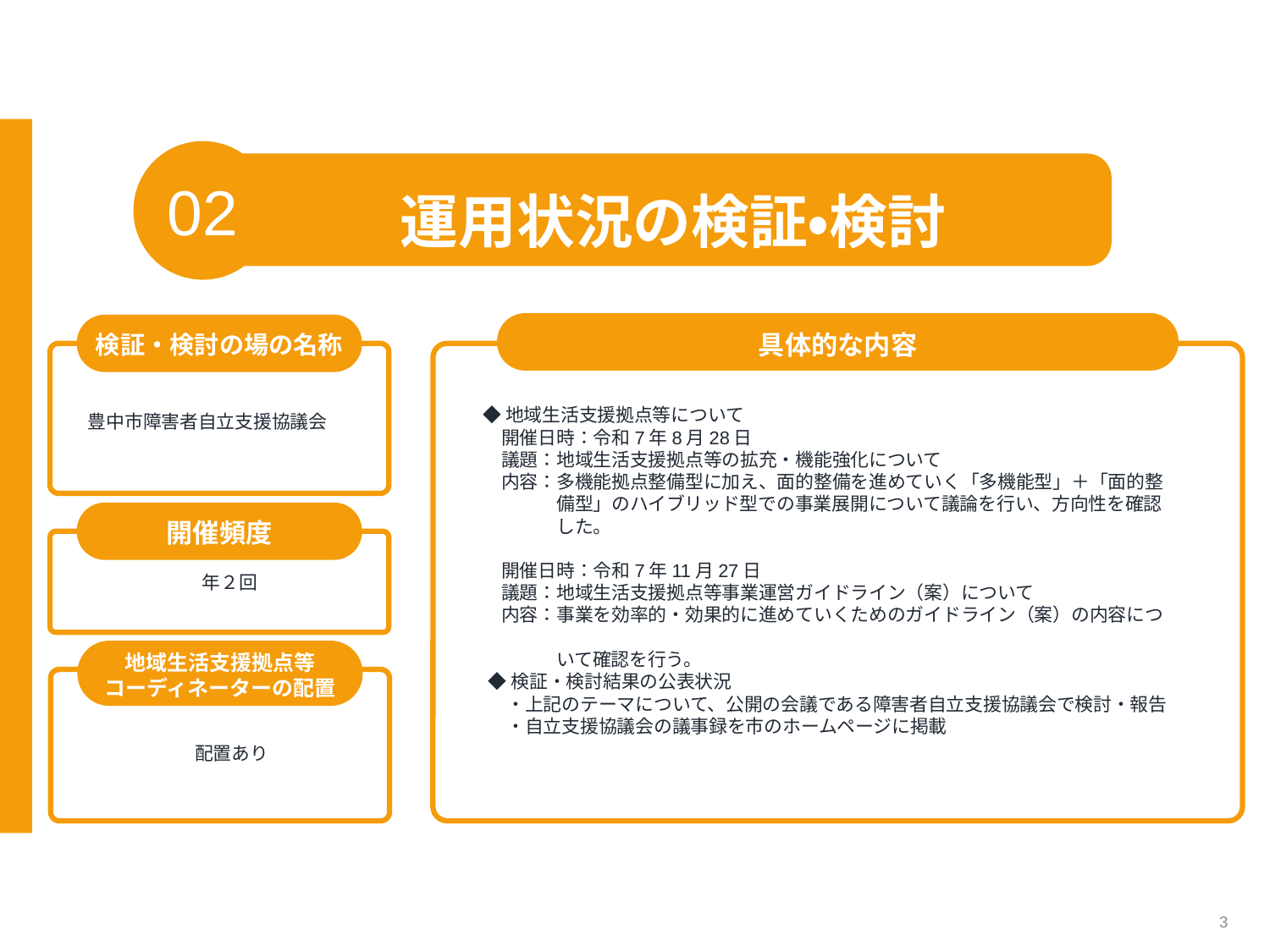

02

運用状況の検証・検討
具体的な内容
検証・検討の場の名称

◆地域生活支援拠点等について
　開催日時：令和7年8月28日
　議題：地域生活支援拠点等の拡充・機能強化について
　内容：多機能拠点整備型に加え、面的整備を進めていく「多機能型」＋「面的整
　　　　備型」のハイブリッド型での事業展開について議論を行い、方向性を確認
　　　　した。

　開催日時：令和7年11月27日
　議題：地域生活支援拠点等事業運営ガイドライン（案）について
　内容：事業を効率的・効果的に進めていくためのガイドライン（案）の内容につ
　　　　いて確認を行う。
豊中市障害者自立支援協議会
開催頻度

年２回
地域生活支援拠点等
コーディネーターの配置
◆検証・検討結果の公表状況
　・上記のテーマについて、公開の会議である障害者自立支援協議会で検討・報告
　・自立支援協議会の議事録を市のホームページに掲載

配置あり
3